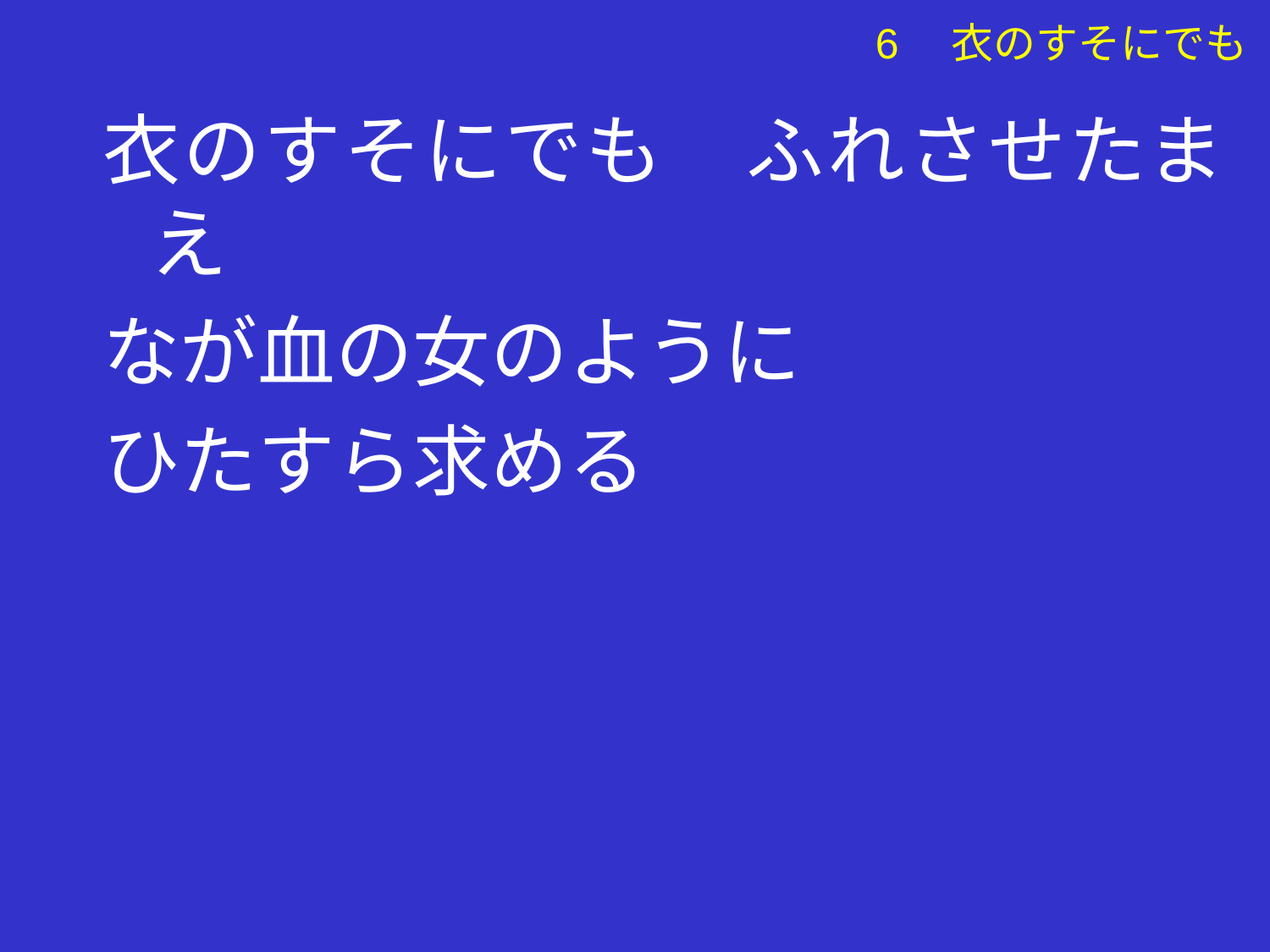

衣のすそにでも　ふれさせたまえ
なが血の女のように
ひたすら求める

# 6　衣のすそにでも